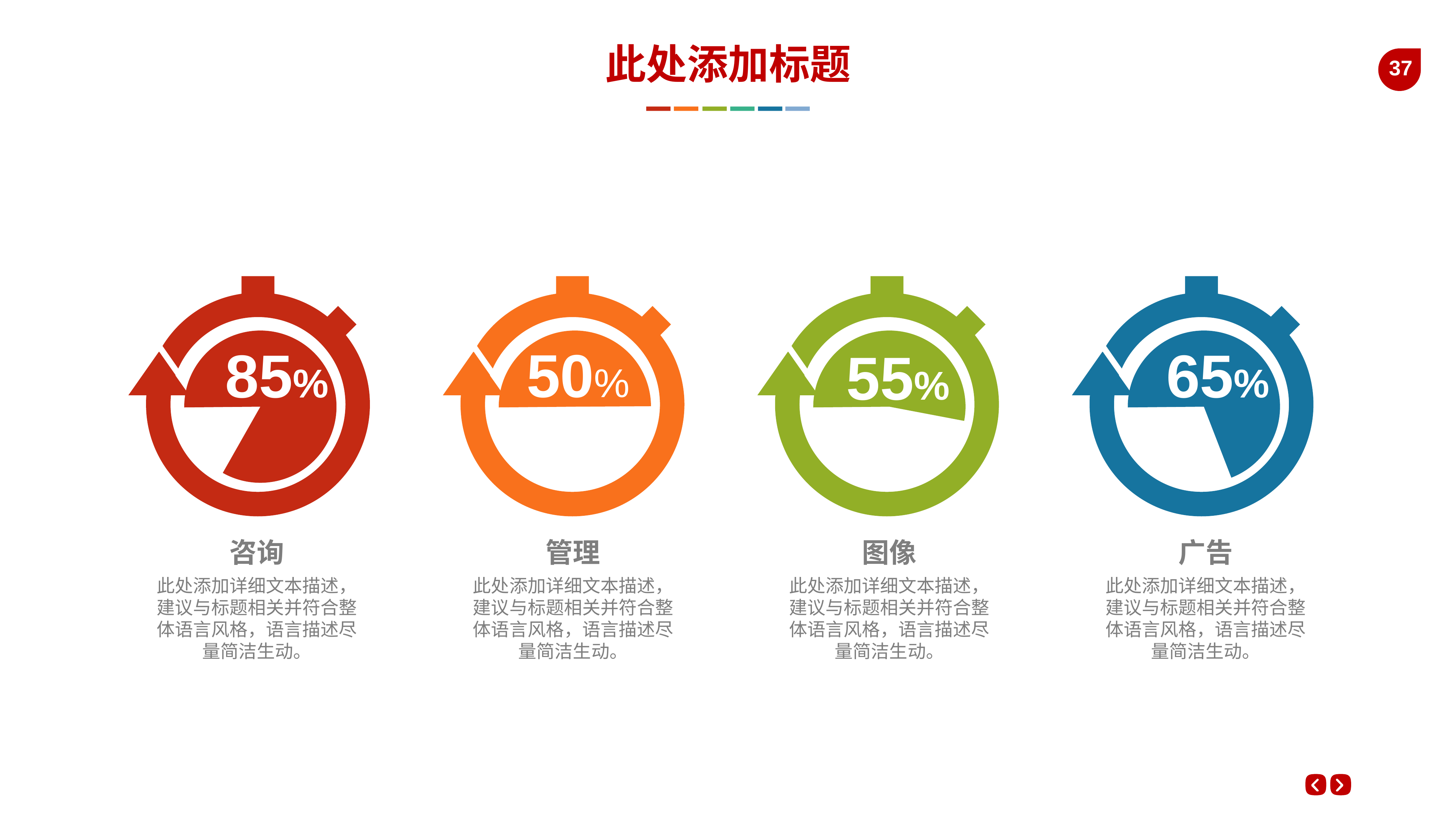

此处添加标题

85%

50%

55%

65%
咨询
此处添加详细文本描述，建议与标题相关并符合整体语言风格，语言描述尽量简洁生动。
管理
此处添加详细文本描述，建议与标题相关并符合整体语言风格，语言描述尽量简洁生动。
图像
此处添加详细文本描述，建议与标题相关并符合整体语言风格，语言描述尽量简洁生动。
广告
此处添加详细文本描述，建议与标题相关并符合整体语言风格，语言描述尽量简洁生动。